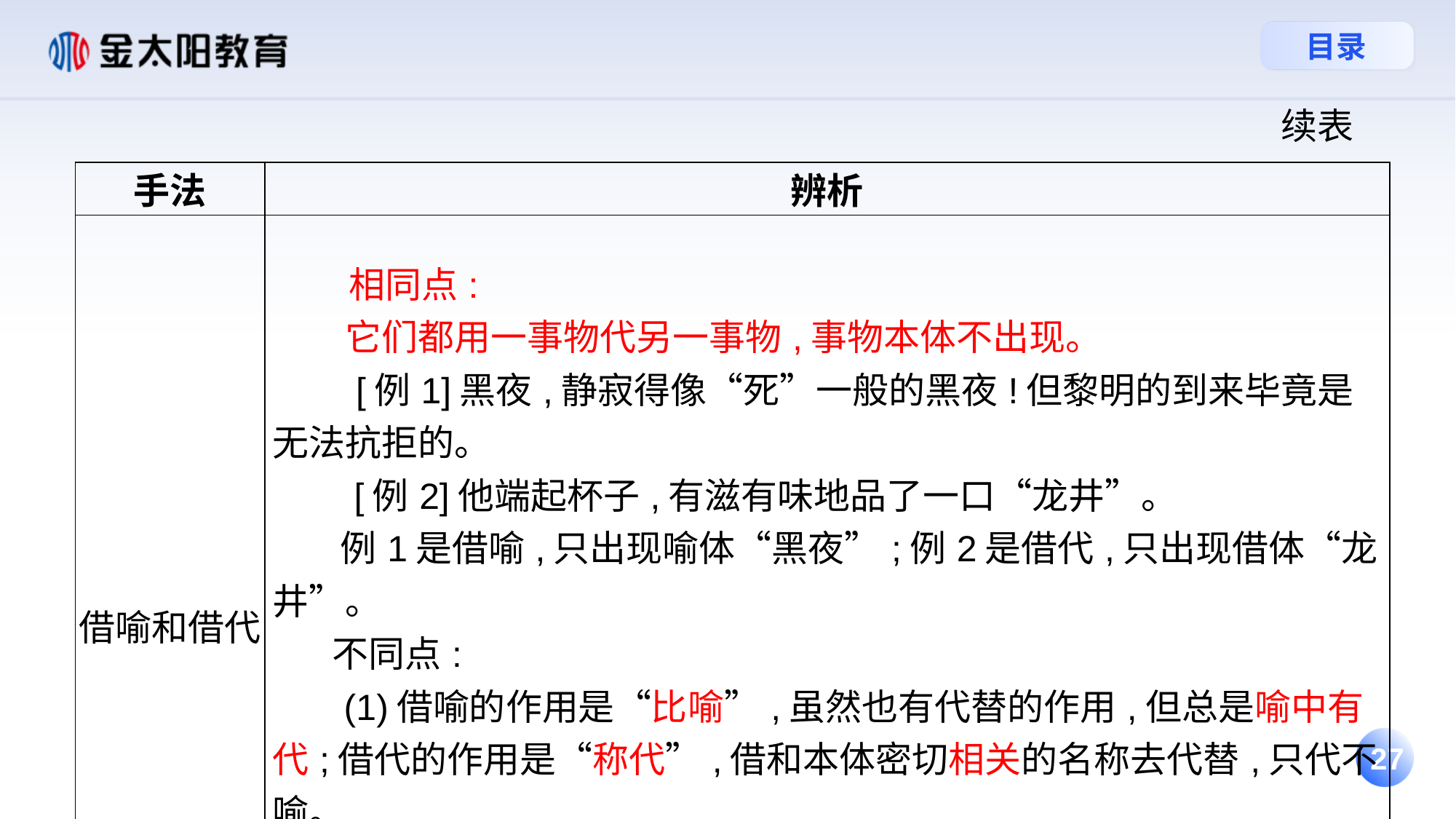

续表
| 手法 | 辨析 |
| --- | --- |
| 借喻和借代 | 相同点: 　　它们都用一事物代另一事物,事物本体不出现。 　　[例1]黑夜,静寂得像“死”一般的黑夜!但黎明的到来毕竟是无法抗拒的。 [例2]他端起杯子,有滋有味地品了一口“龙井”。 例1是借喻,只出现喻体“黑夜”;例2是借代,只出现借体“龙井”。 不同点: (1)借喻的作用是“比喻”,虽然也有代替的作用,但总是喻中有代;借代的作用是“称代”,借和本体密切相关的名称去代替,只代不喻。　 (2)构成借喻的基础是事物的相似性,即要求喻体和本体有某些方面的相似;构成借代的基础是事物的关联性,即要求借体和本体有某种关系。 |